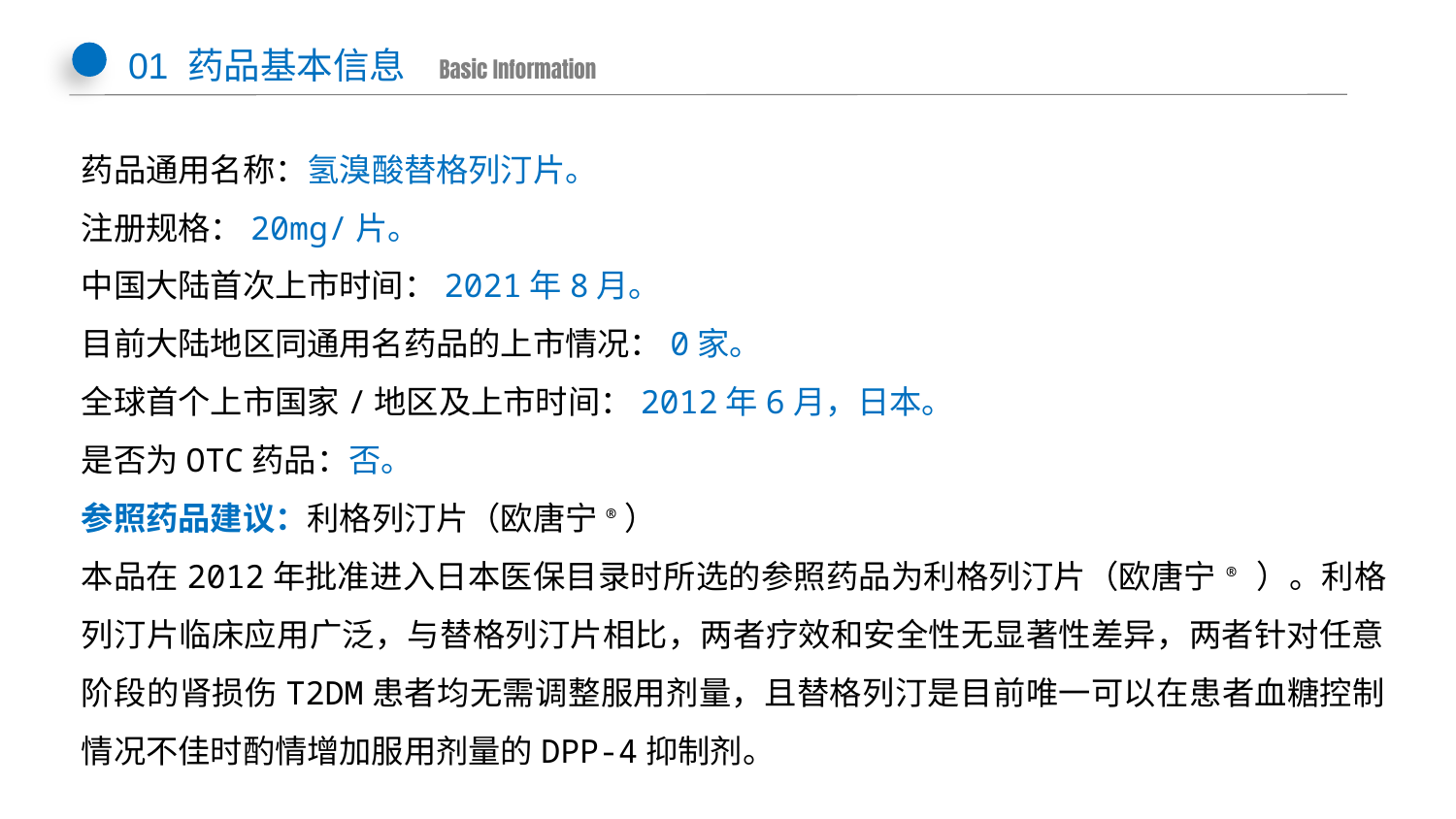

01 药品基本信息   Basic Information

药品通用名称：氢溴酸替格列汀片。
注册规格：20mg/片。
中国大陆首次上市时间：2021年8月。
目前大陆地区同通用名药品的上市情况：0家。
全球首个上市国家/地区及上市时间：2012年6月，日本。
是否为OTC药品：否。
参照药品建议：利格列汀片（欧唐宁®）
本品在2012年批准进入日本医保目录时所选的参照药品为利格列汀片（欧唐宁® ）。利格列汀片临床应用广泛，与替格列汀片相比，两者疗效和安全性无显著性差异，两者针对任意阶段的肾损伤T2DM患者均无需调整服用剂量，且替格列汀是目前唯一可以在患者血糖控制情况不佳时酌情增加服用剂量的DPP-4抑制剂。